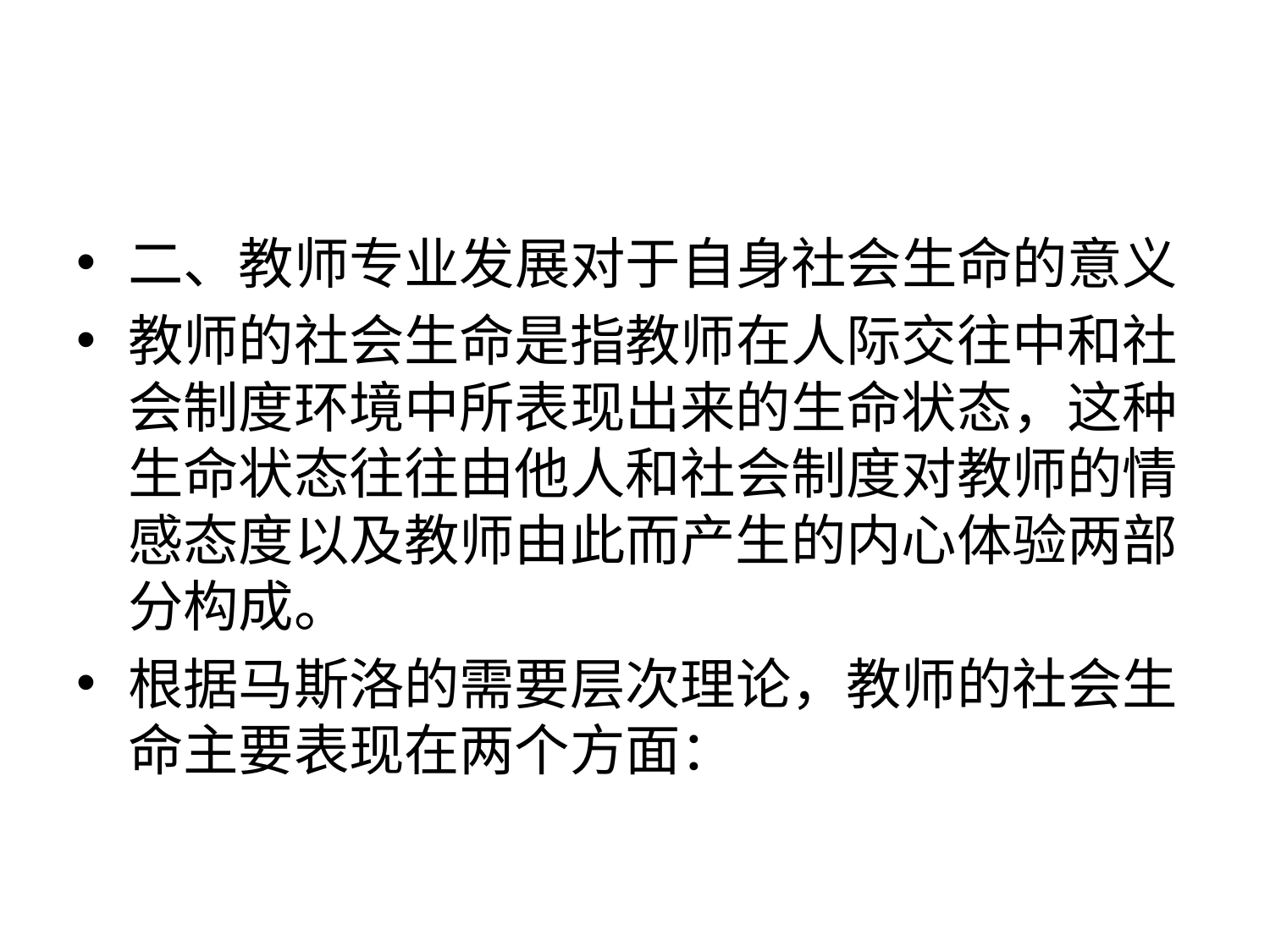

#
二、教师专业发展对于自身社会生命的意义
教师的社会生命是指教师在人际交往中和社会制度环境中所表现出来的生命状态，这种生命状态往往由他人和社会制度对教师的情感态度以及教师由此而产生的内心体验两部分构成。
根据马斯洛的需要层次理论，教师的社会生命主要表现在两个方面：